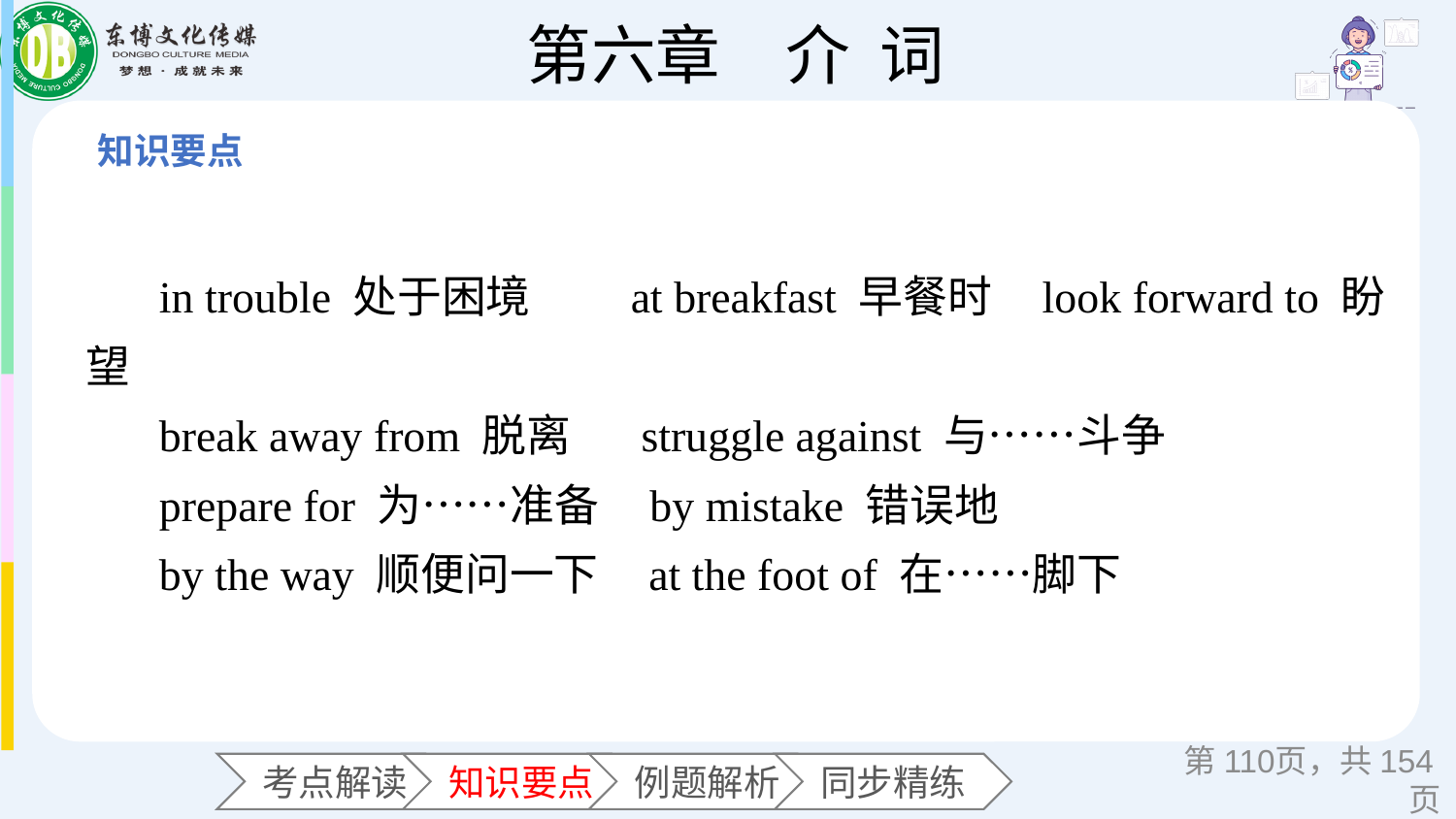

in trouble 处于困境         at breakfast 早餐时    look forward to 盼望
break away from 脱离      struggle against 与……斗争
prepare for 为……准备    by mistake 错误地
by the way 顺便问一下    at the foot of 在……脚下
第110页，共154页